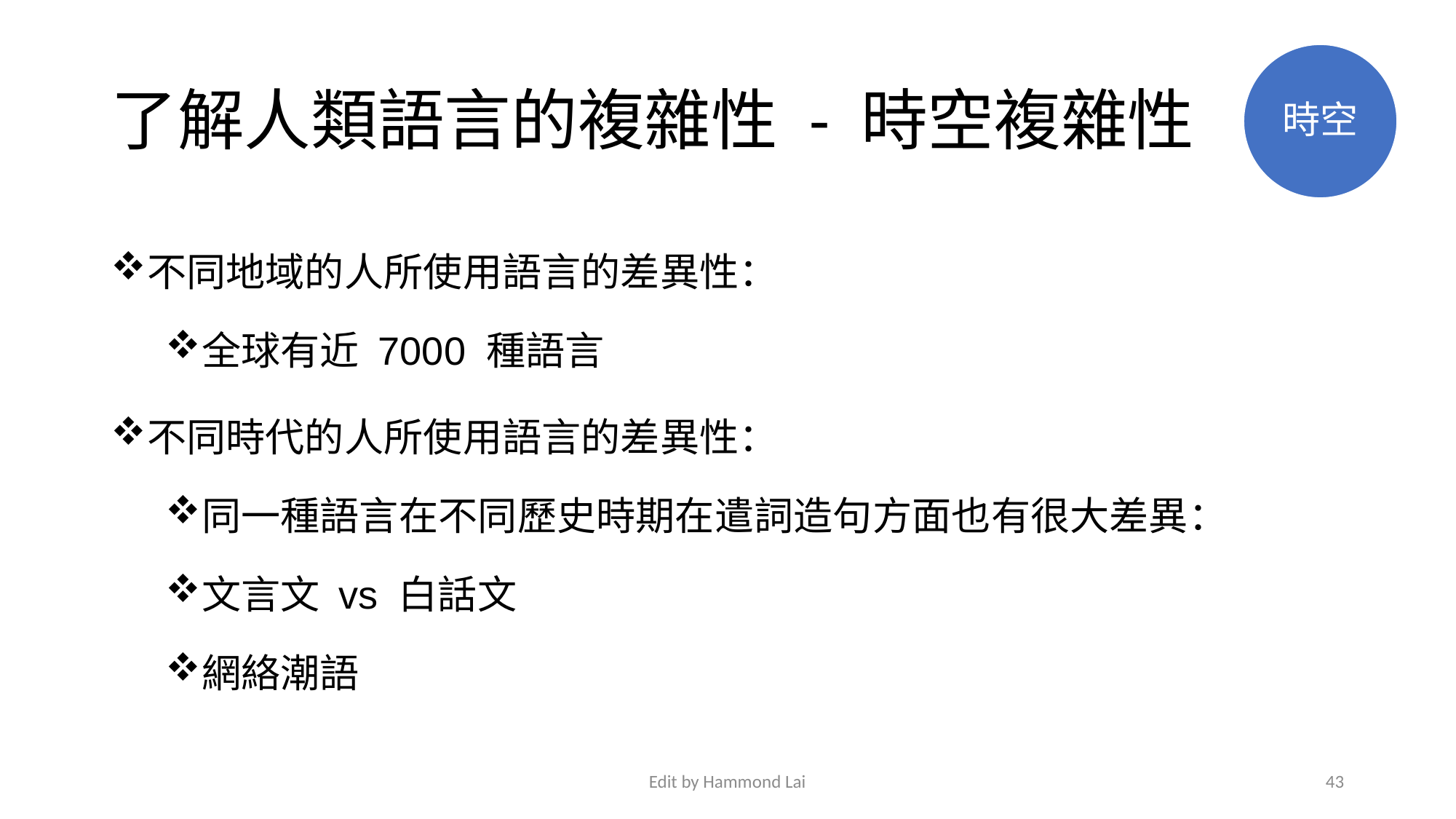

# 了解人類語言的複雜性 - 時空複雜性

時空
不同地域的人所使用語言的差異性：
全球有近 7000 種語言
不同時代的人所使用語言的差異性：
同一種語言在不同歷史時期在遣詞造句方面也有很大差異：
文言文 vs 白話文
網絡潮語
Edit by Hammond Lai
43